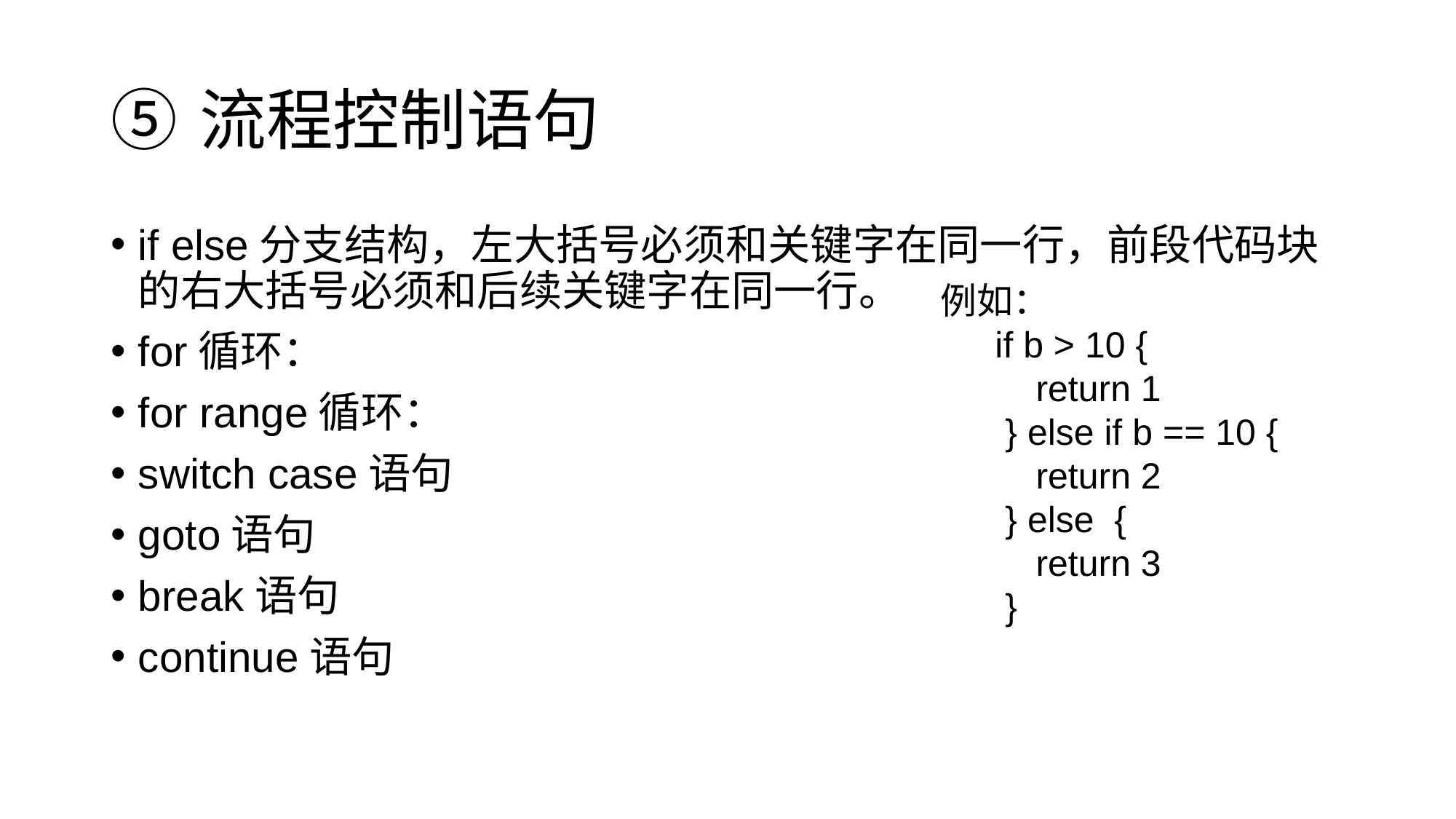

# 流程控制语句
if else分支结构，左大括号必须和关键字在同一行，前段代码块的右大括号必须和后续关键字在同一行。
for循环：
for range循环：
switch case语句
goto语句
break语句
continue语句

例如：
if b > 10 {
    return 1
 } else if b == 10 {
    return 2
 } else  {
    return 3
 }